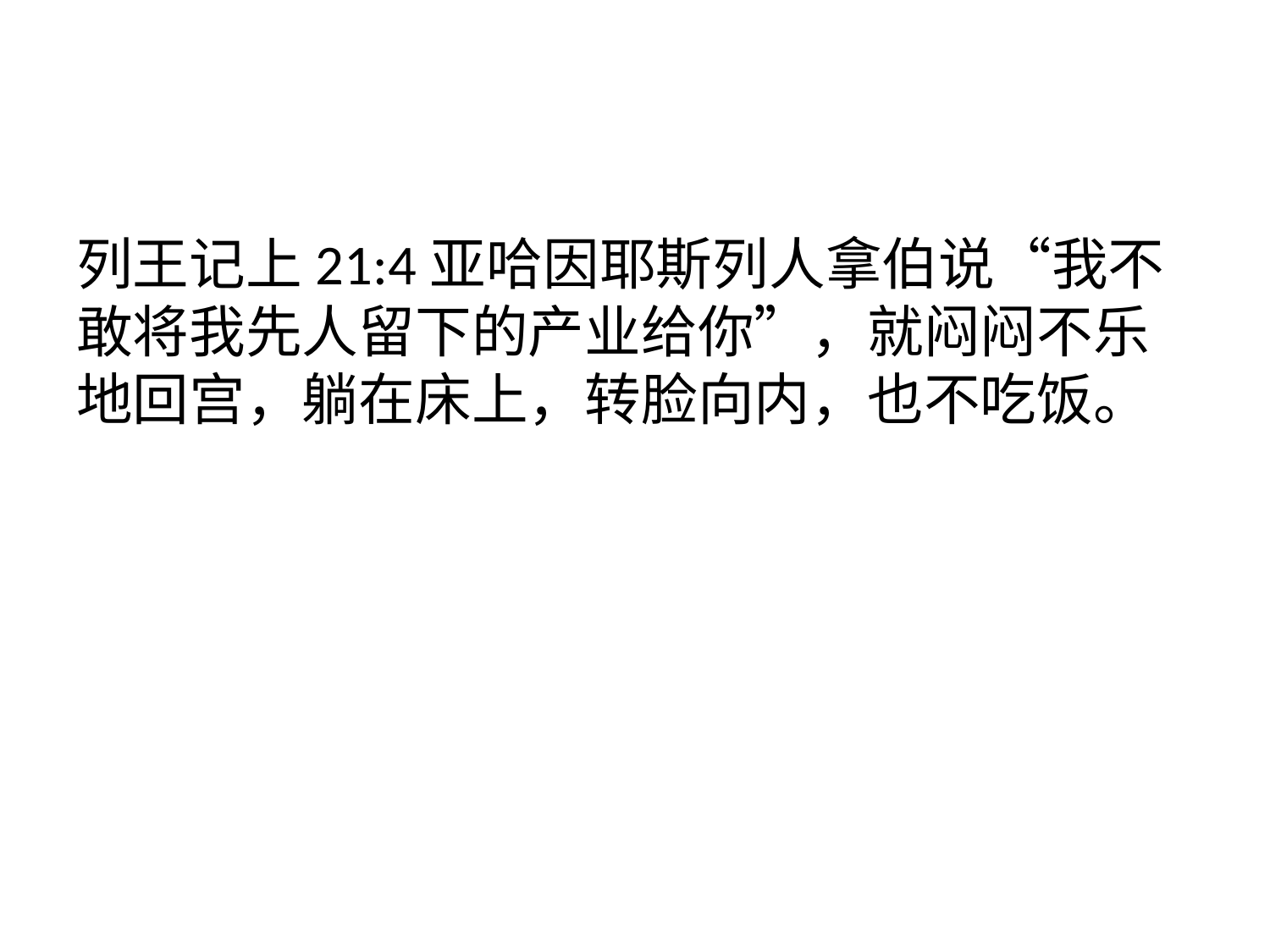

#
列王记上21:4亚哈因耶斯列人拿伯说“我不敢将我先人留下的产业给你”，就闷闷不乐地回宫，躺在床上，转脸向内，也不吃饭。